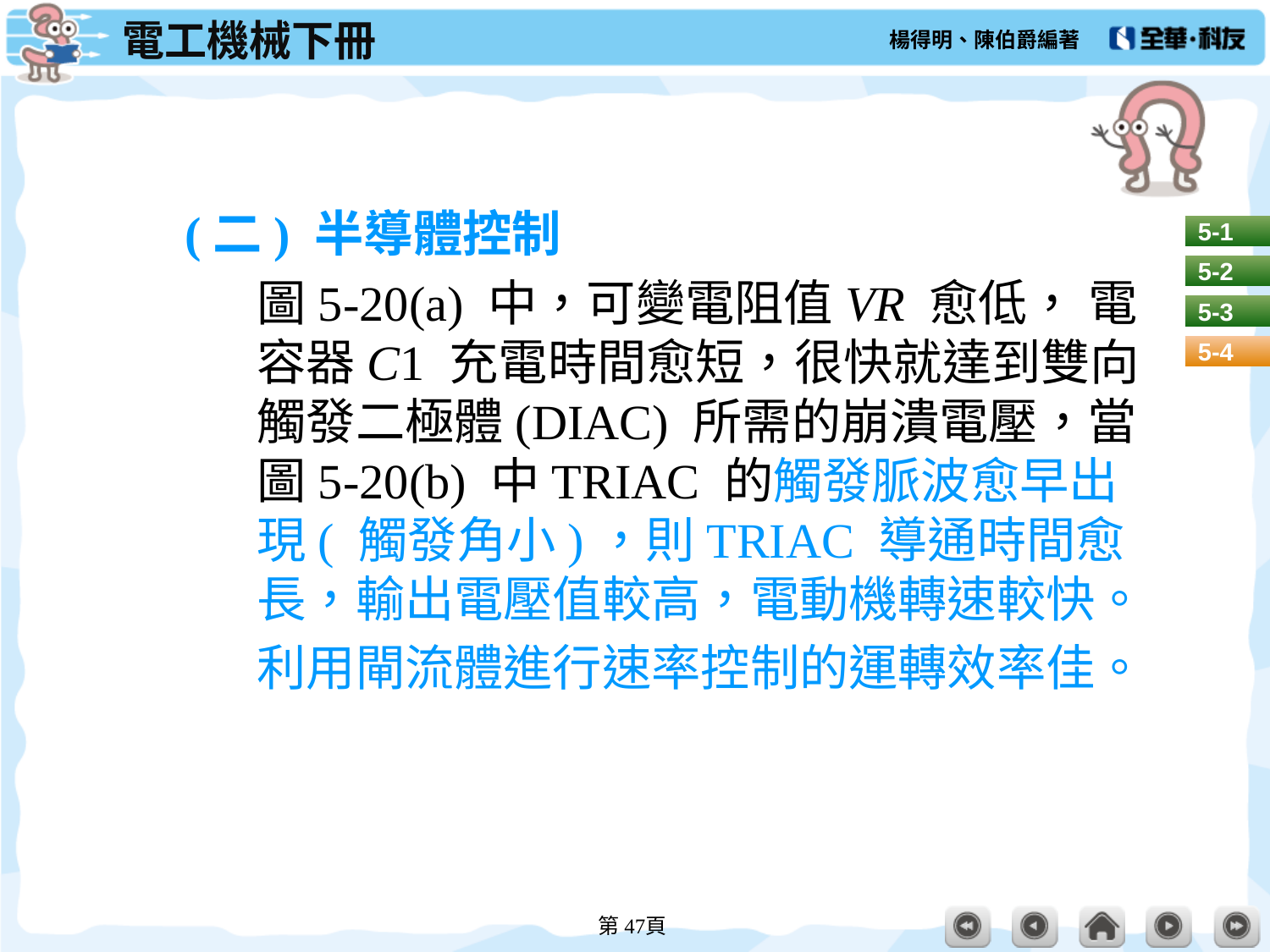

#
	(二) 半導體控制
圖5-20(a) 中，可變電阻值VR 愈低， 電容器C1 充電時間愈短，很快就達到雙向觸發二極體(DIAC) 所需的崩潰電壓，當圖5-20(b) 中TRIAC 的觸發脈波愈早出現( 觸發角小)，則TRIAC 導通時間愈長，輸出電壓值較高，電動機轉速較快。
利用閘流體進行速率控制的運轉效率佳。